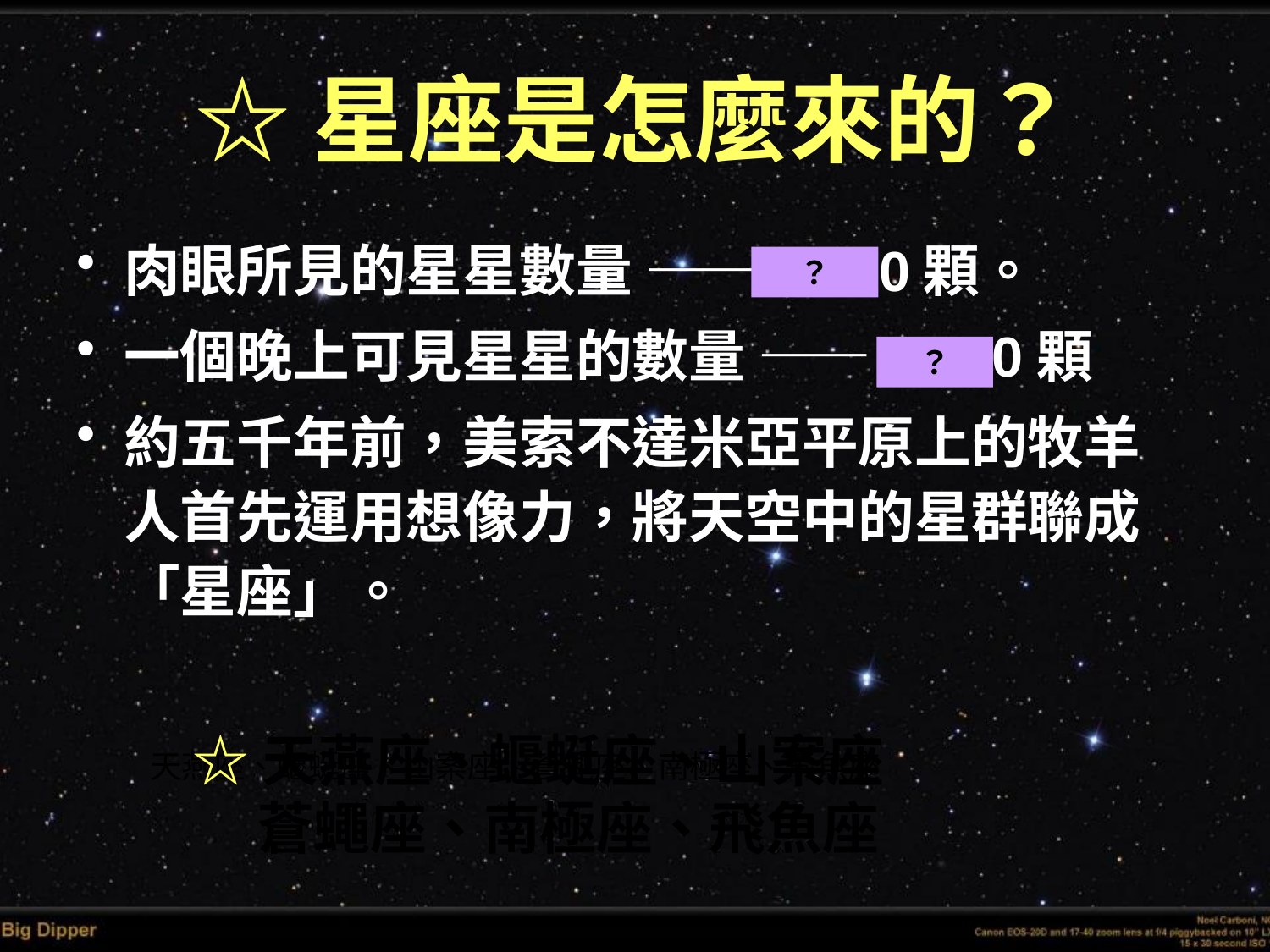

# ☆星座是怎麼來的？
肉眼所見的星星數量 —— 6000顆。
一個晚上可見星星的數量 —— 3000顆
約五千年前，美索不達米亞平原上的牧羊人首先運用想像力，將天空中的星群聯成「星座」。
？
？
☆天燕座、蝘蜓座、山案座
    蒼蠅座、南極座、飛魚座
天燕座、蝘蜓座、山案座、蒼蠅座、南極座、飛魚座